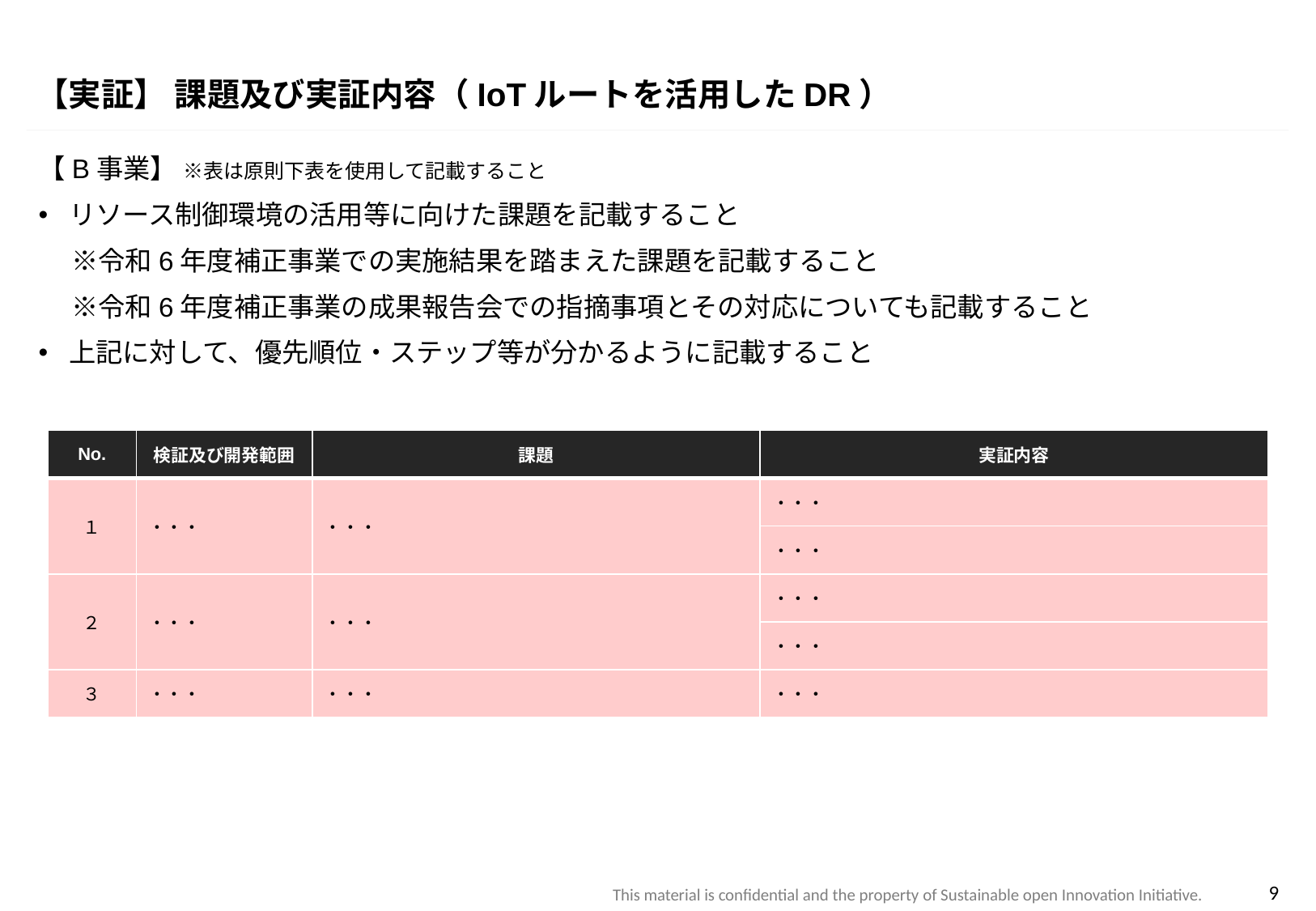

【実証】 課題及び実証内容（IoTルートを活用したDR）
【B事業】 ※表は原則下表を使用して記載すること
リソース制御環境の活用等に向けた課題を記載すること
　 ※令和6年度補正事業での実施結果を踏まえた課題を記載すること
　 ※令和6年度補正事業の成果報告会での指摘事項とその対応についても記載すること
上記に対して、優先順位・ステップ等が分かるように記載すること
| No. | 検証及び開発範囲 | 課題 | 実証内容 |
| --- | --- | --- | --- |
| １ | ・・・ | ・・・ | ・・・ |
|  |  |  | ・・・ |
| ２ | ・・・ | ・・・ | ・・・ |
|  |  |  | ・・・ |
| ３ | ・・・ | ・・・ | ・・・ |